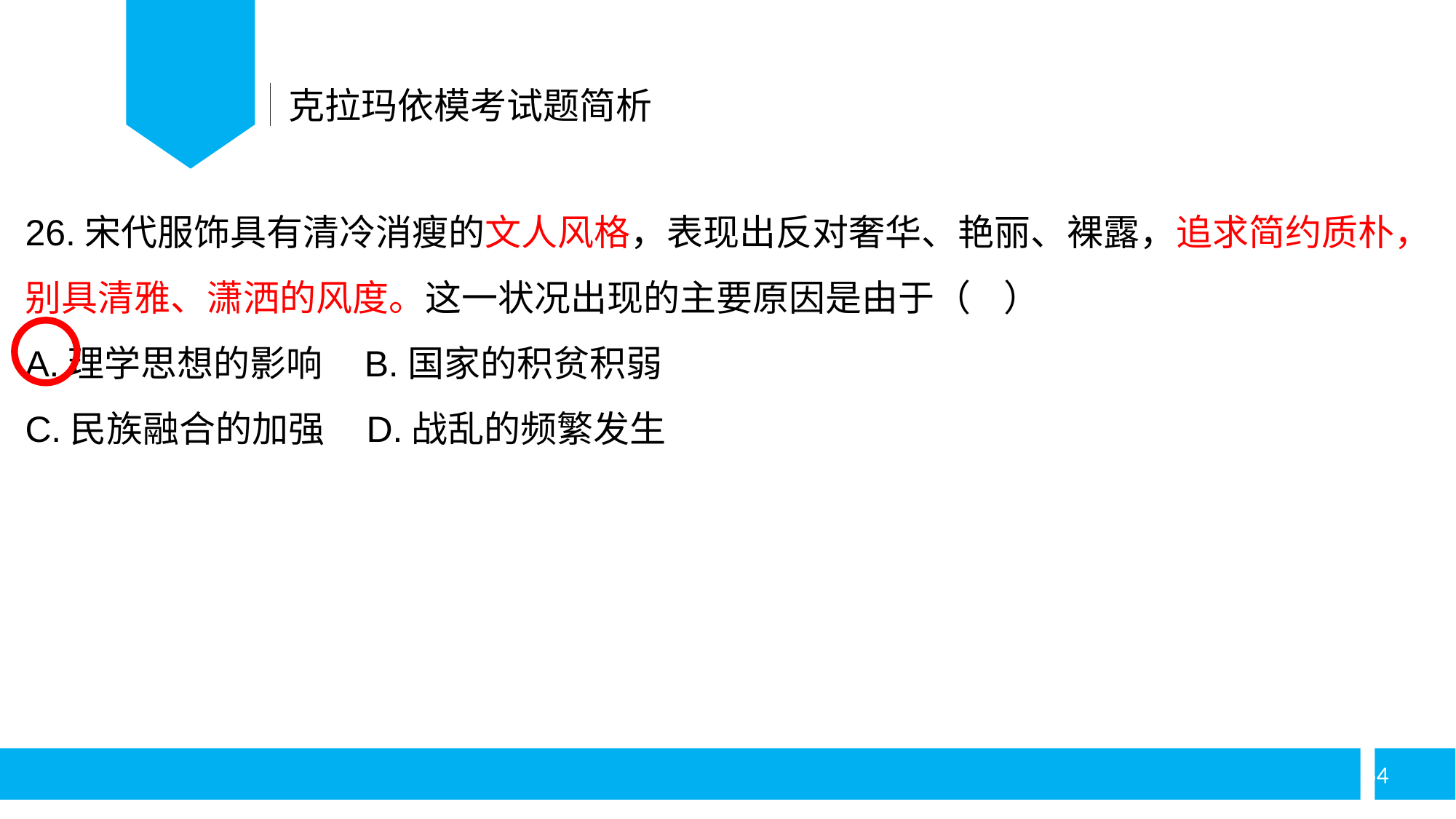

克拉玛依模考试题简析
26.宋代服饰具有清冷消瘦的文人风格，表现出反对奢华、艳丽、裸露，追求简约质朴，别具清雅、潇洒的风度。这一状况出现的主要原因是由于（    ）
A.理学思想的影响    B.国家的积贫积弱
C.民族融合的加强    D.战乱的频繁发生